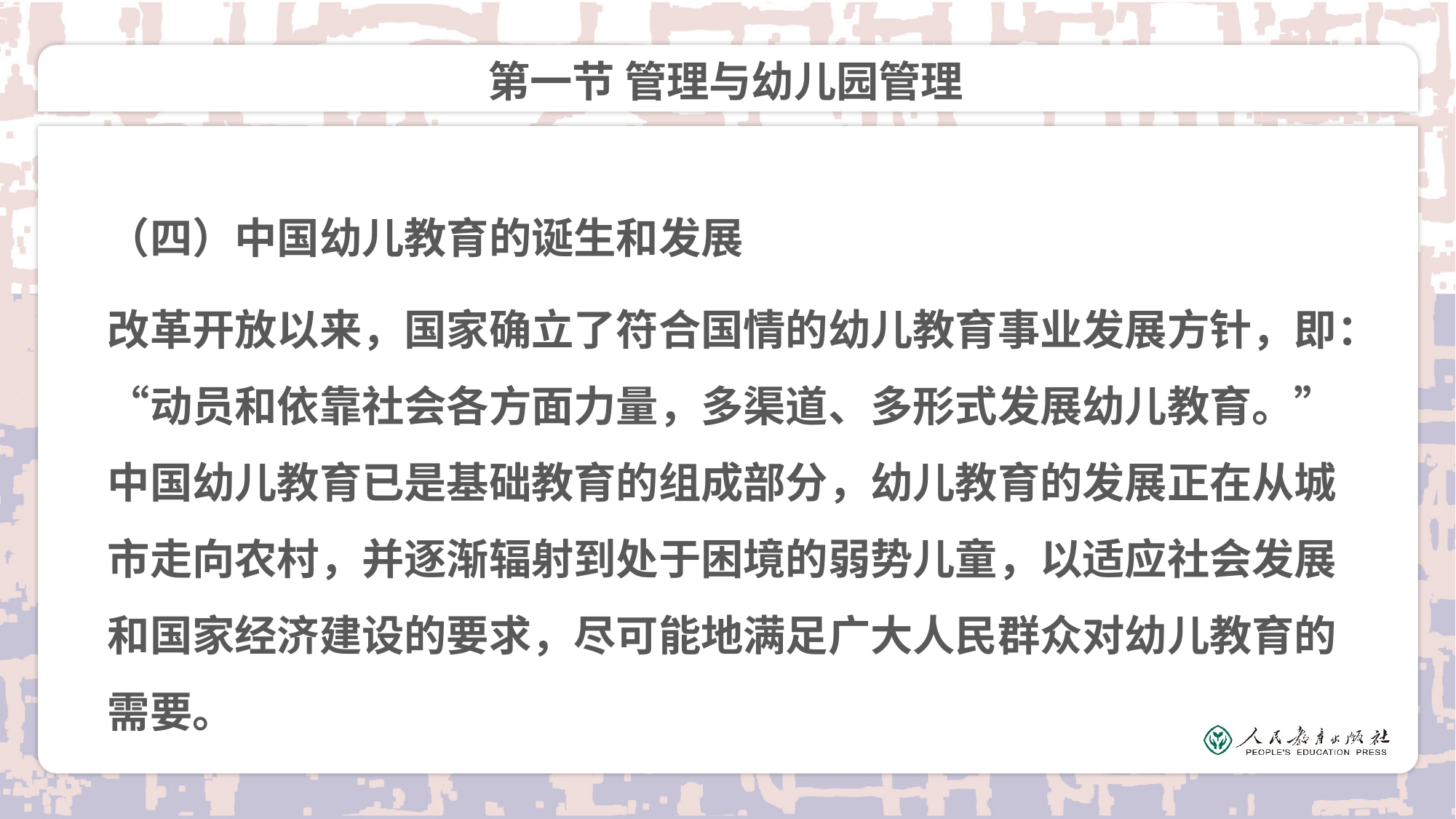

# 第一节 管理与幼儿园管理
（四）中国幼儿教育的诞生和发展
改革开放以来，国家确立了符合国情的幼儿教育事业发展方针，即：“动员和依靠社会各方面力量，多渠道、多形式发展幼儿教育。”中国幼儿教育已是基础教育的组成部分，幼儿教育的发展正在从城市走向农村，并逐渐辐射到处于困境的弱势儿童，以适应社会发展和国家经济建设的要求，尽可能地满足广大人民群众对幼儿教育的需要。